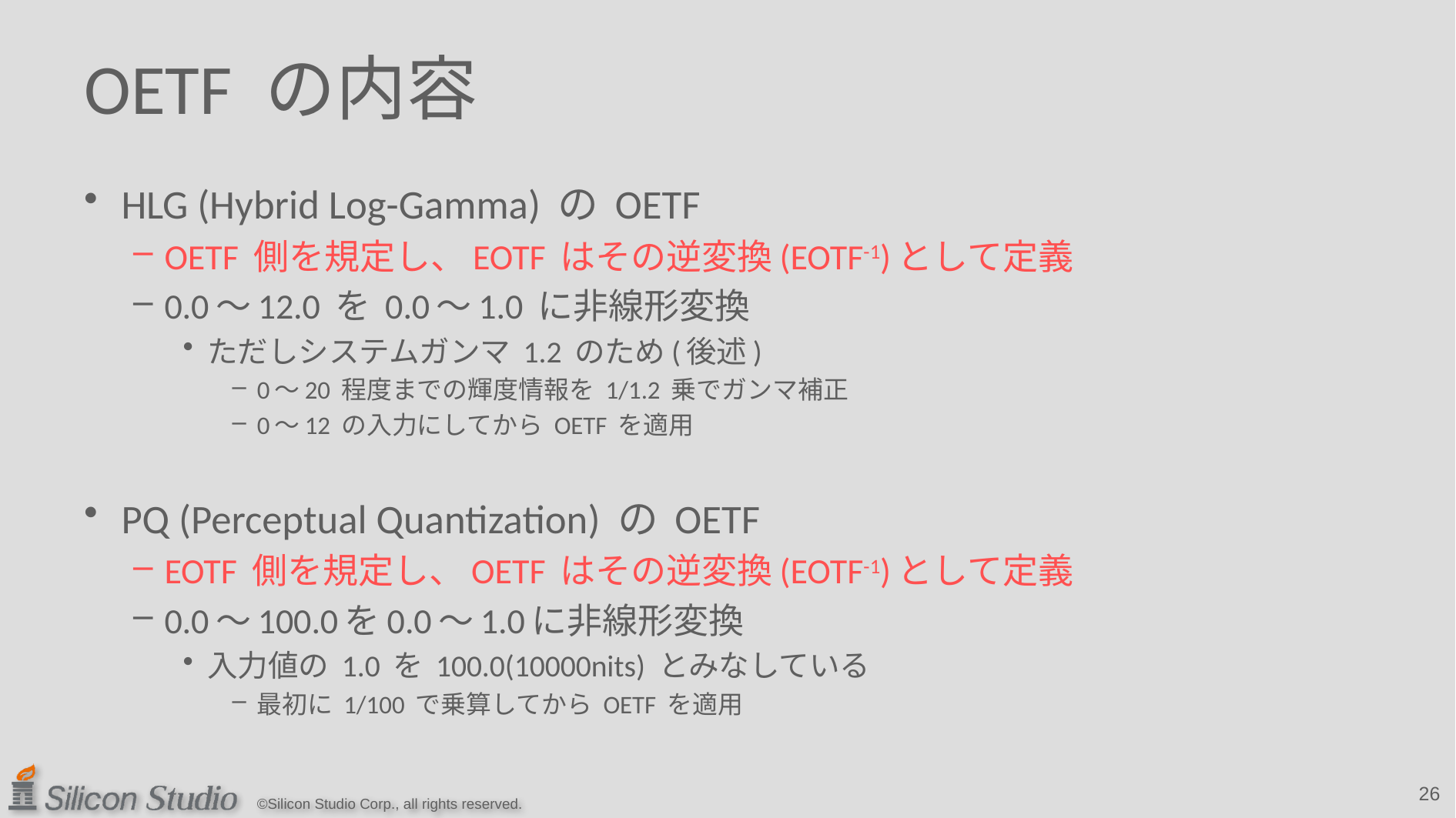

# OETF の内容
HLG (Hybrid Log-Gamma) の OETF
OETF 側を規定し、EOTF はその逆変換(EOTF-1)として定義
0.0～12.0 を 0.0～1.0 に非線形変換
ただしシステムガンマ 1.2 のため(後述)
0～20 程度までの輝度情報を 1/1.2 乗でガンマ補正
0～12 の入力にしてから OETF を適用

PQ (Perceptual Quantization) の OETF
EOTF 側を規定し、OETF はその逆変換(EOTF-1)として定義
0.0～100.0を0.0～1.0に非線形変換
入力値の 1.0 を 100.0(10000nits) とみなしている
最初に 1/100 で乗算してから OETF を適用

26